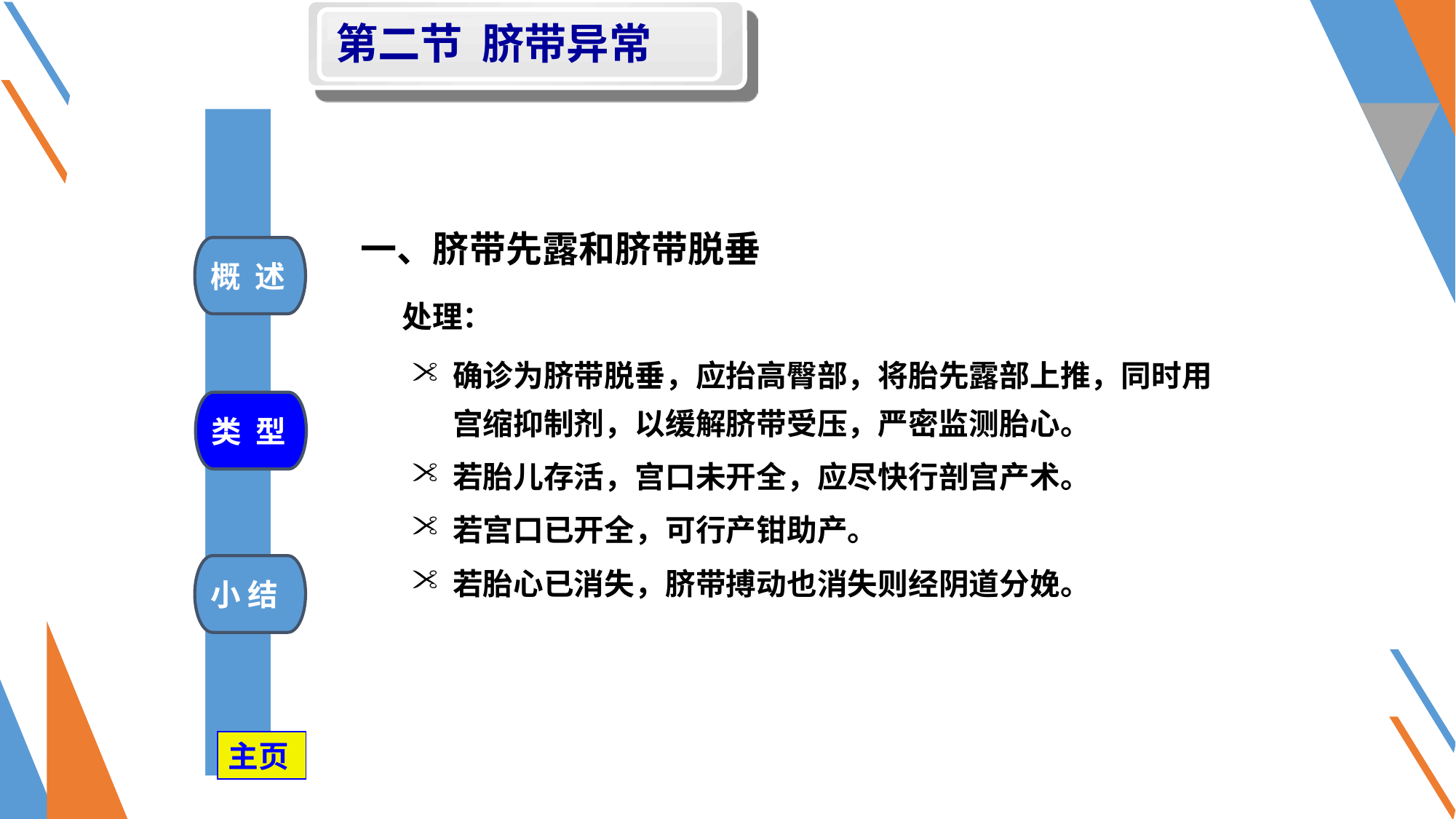

第二节  脐带异常

一、脐带先露和脐带脱垂
     处理：
概  述
确诊为脐带脱垂，应抬高臀部，将胎先露部上推，同时用宫缩抑制剂，以缓解脐带受压，严密监测胎心。
若胎儿存活，宫口未开全，应尽快行剖宫产术。
若宫口已开全，可行产钳助产。
若胎心已消失，脐带搏动也消失则经阴道分娩。
类  型
小 结
主页